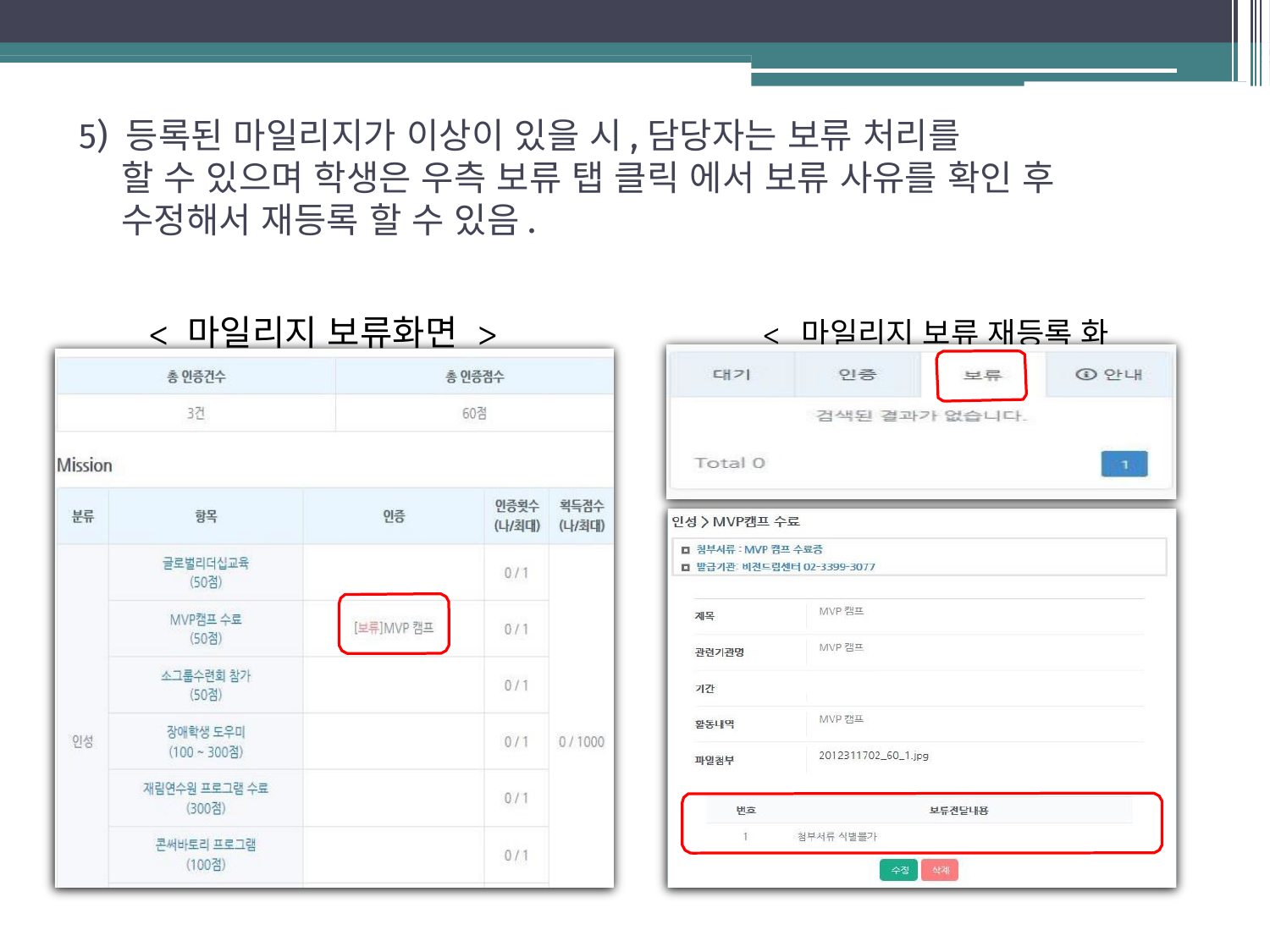

5) 등록된 마일리지가 이상이 있을 시,담당자는 보류 처리를
할 수 있으며 학생은 우측 보류 탭 클릭 에서 보류 사유를 확인 후
수정해서 재등록 할 수 있음.

< 마일리지 보류화면 >	< 마일리지 보류 재등록 화면 >